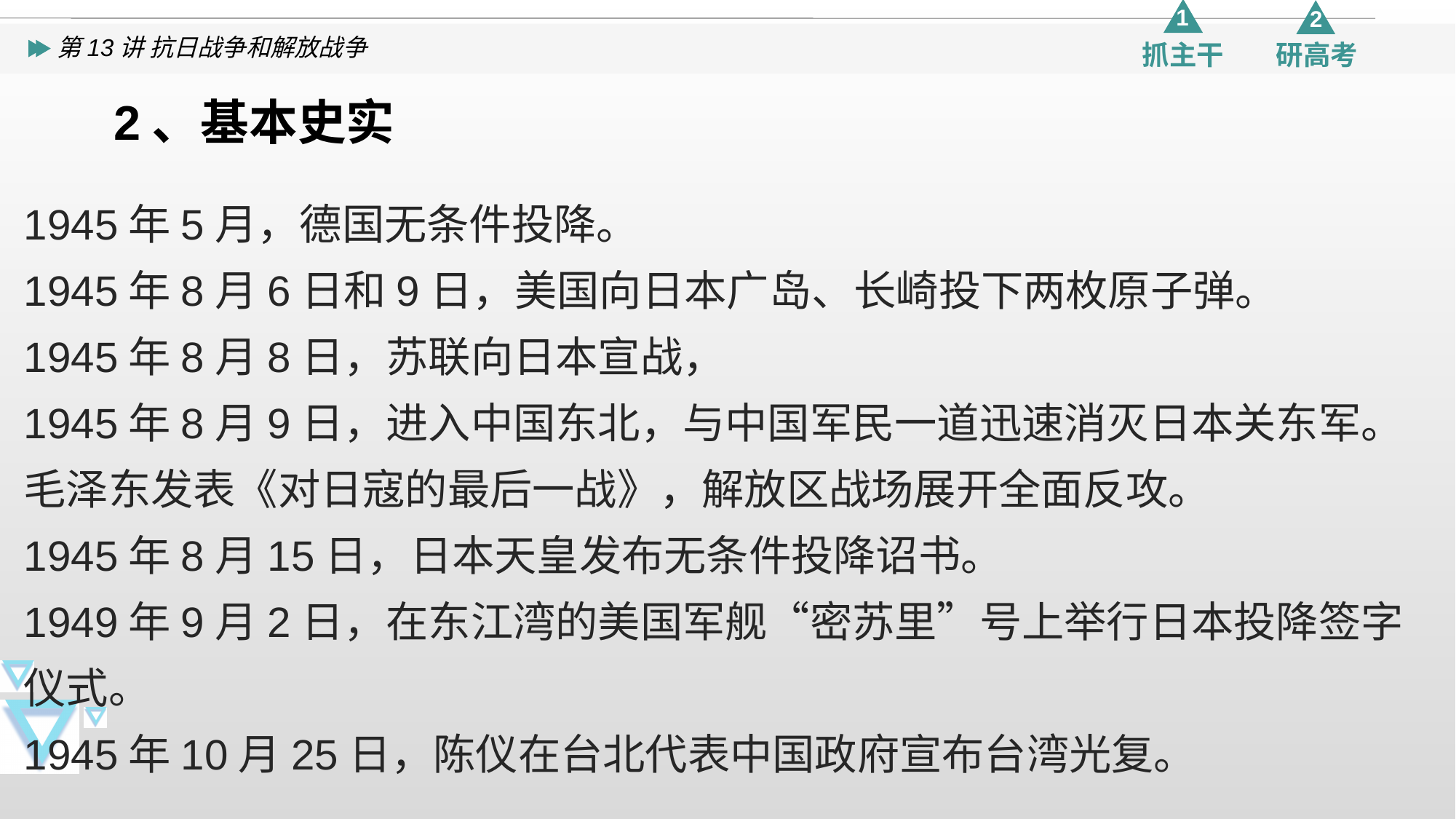

2、基本史实
1945年5月，德国无条件投降。
1945年8月6日和9日，美国向日本广岛、长崎投下两枚原子弹。
1945年8月8日，苏联向日本宣战，
1945年8月9日，进入中国东北，与中国军民一道迅速消灭日本关东军。毛泽东发表《对日寇的最后一战》，解放区战场展开全面反攻。
1945年8月15日，日本天皇发布无条件投降诏书。
1949年9月2日，在东江湾的美国军舰“密苏里”号上举行日本投降签字仪式。
1945年10月25日，陈仪在台北代表中国政府宣布台湾光复。